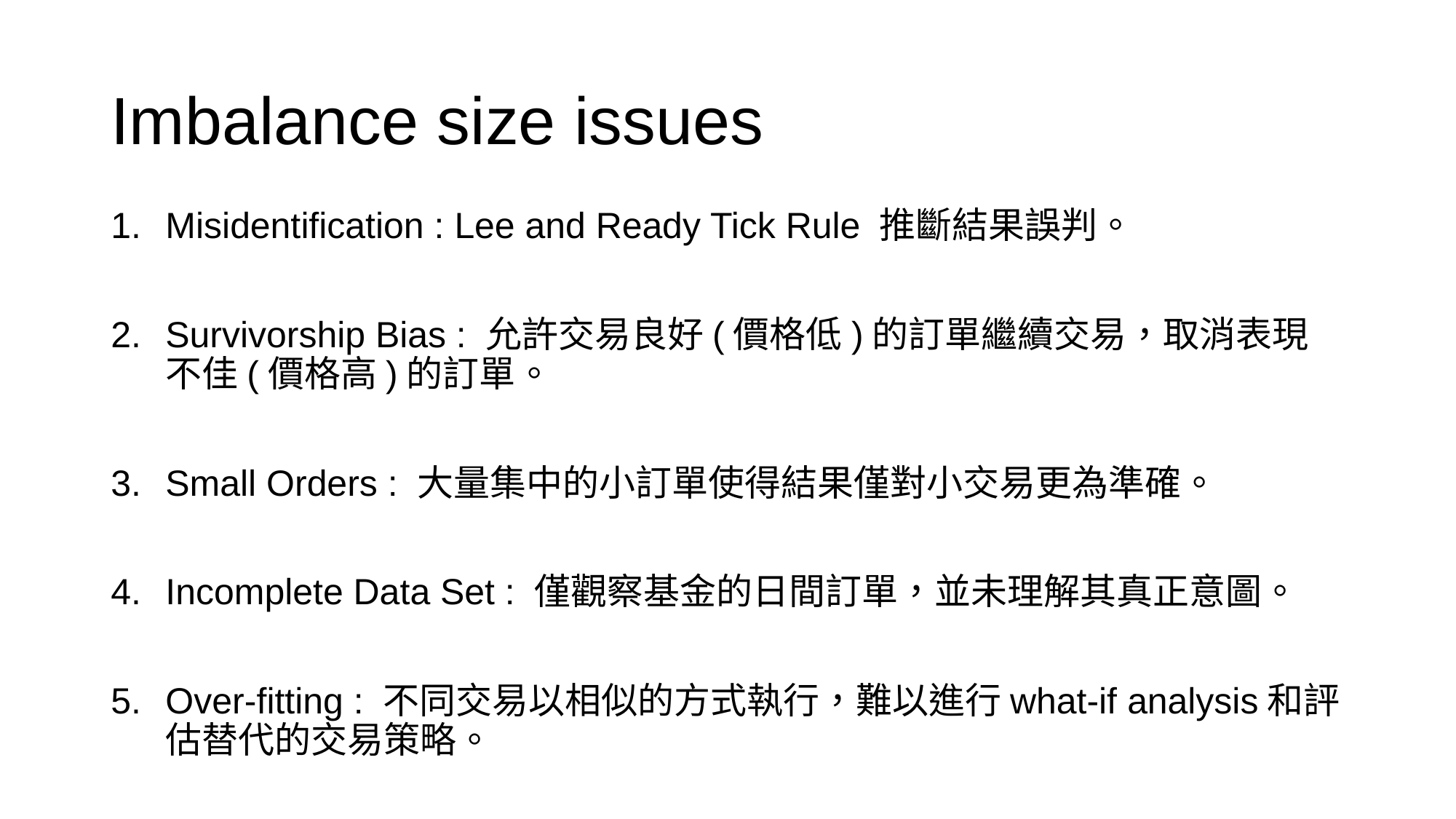

# Imbalance size issues
Misidentification : Lee and Ready Tick Rule 推斷結果誤判。

Survivorship Bias : 允許交易良好(價格低)的訂單繼續交易，取消表現不佳(價格高)的訂單。

Small Orders : 大量集中的小訂單使得結果僅對小交易更為準確。

Incomplete Data Set : 僅觀察基金的日間訂單，並未理解其真正意圖。

Over-fitting : 不同交易以相似的方式執行，難以進行what-if analysis和評估替代的交易策略。